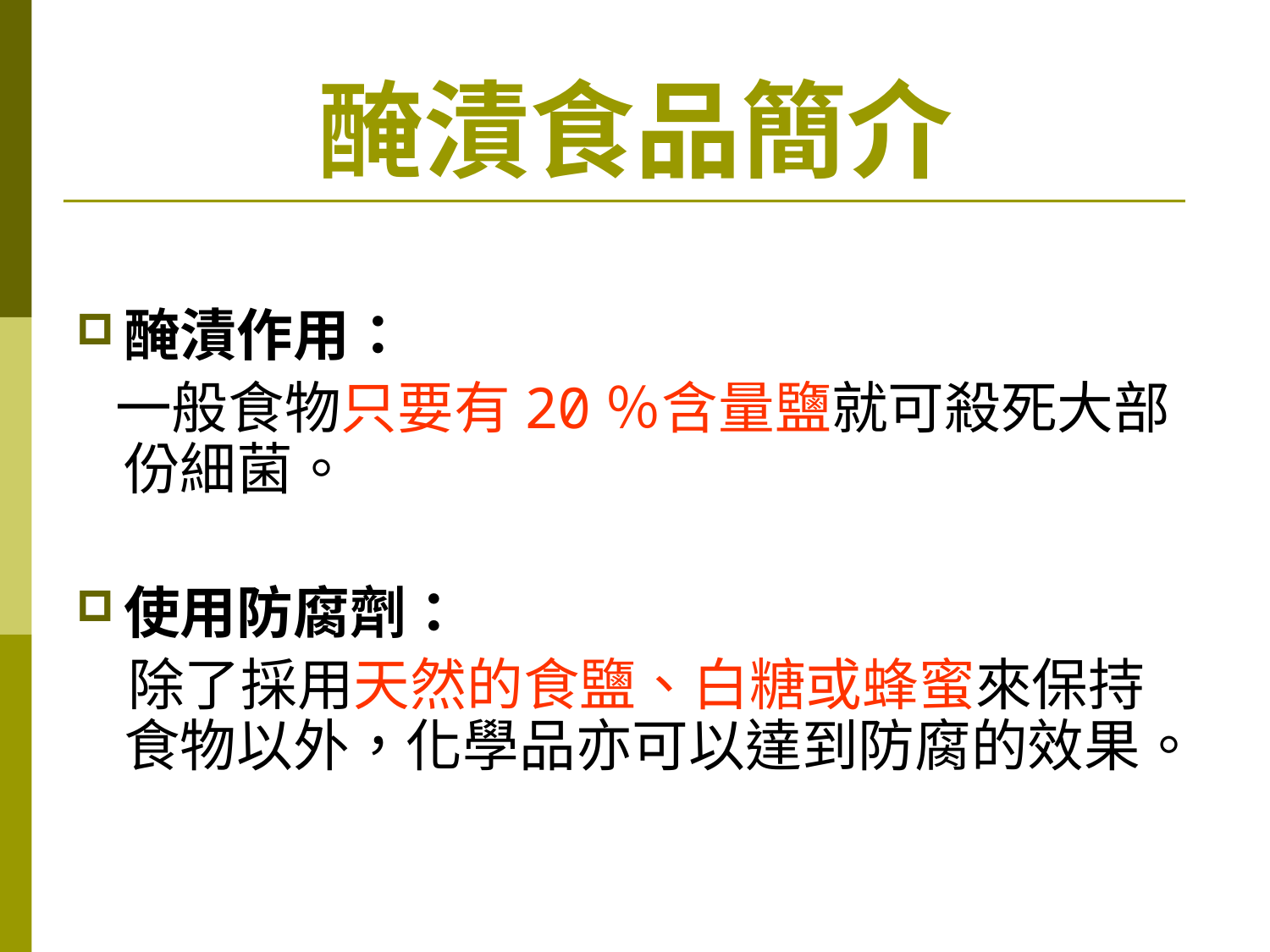

# 醃漬食品簡介

醃漬作用：
  一般食物只要有20％含量鹽就可殺死大部份細菌。

使用防腐劑：
   除了採用天然的食鹽、白糖或蜂蜜來保持食物以外，化學品亦可以達到防腐的效果。